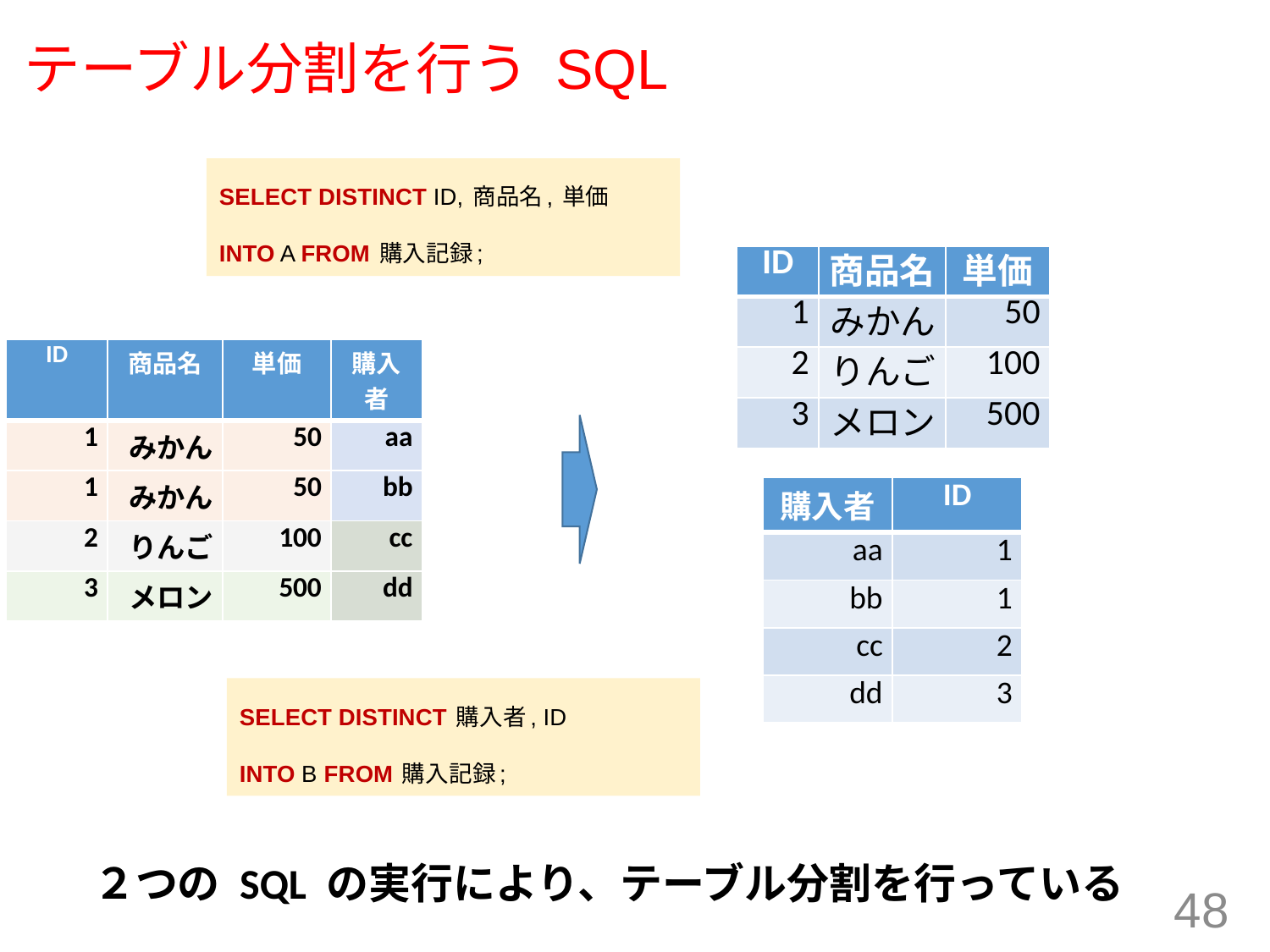

# テーブル分割を行う SQL
SELECT DISTINCT ID, 商品名, 単価
INTO A FROM 購入記録;

| ID | 商品名 | 単価 |
| --- | --- | --- |
| 1 | みかん | 50 |
| 2 | りんご | 100 |
| 3 | メロン | 500 |
| ID | 商品名 | 単価 | 購入者 |
| --- | --- | --- | --- |
| 1 | みかん | 50 | aa |
| 1 | みかん | 50 | bb |
| 2 | りんご | 100 | cc |
| 3 | メロン | 500 | dd |

| 購入者 | ID |
| --- | --- |
| aa | 1 |
| bb | 1 |
| cc | 2 |
| dd | 3 |
SELECT DISTINCT 購入者, ID
INTO B FROM 購入記録;

２つの SQL の実行により、テーブル分割を行っている
48